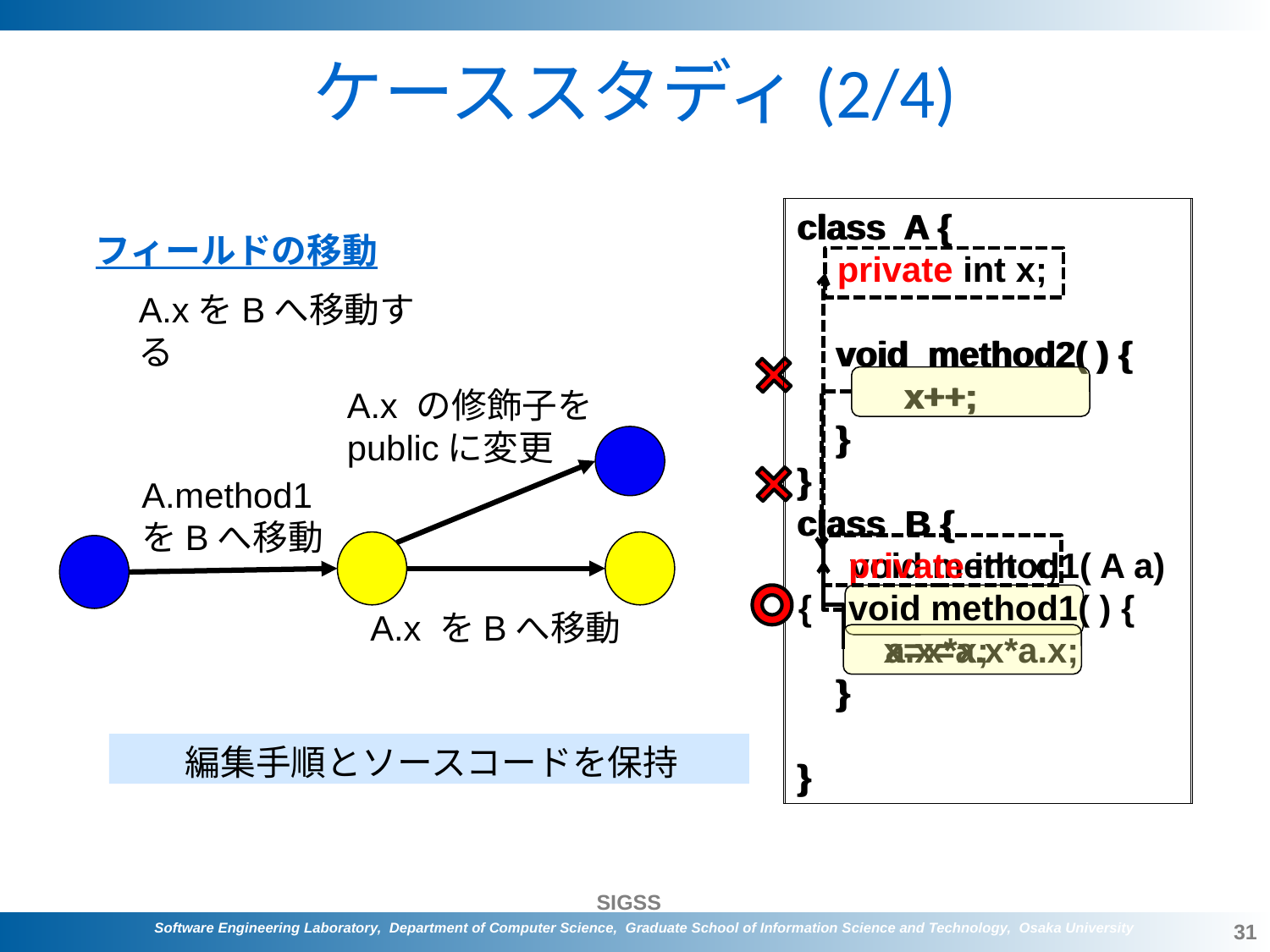

# ケーススタディ(2/4)
class  A {

    void  method2( ) {
           x++;
    }
}
class  B {
　 private int x;
　 void method1( ) {
　 　x=x*x;
    }

}

class  A {
    private int x;

    void  method2( ) {
           x++;
    }
}
class  B {
　 void method1( A a) {
　 　a.x=a.x*a.x;
    }

}

フィールドの移動
A.xをBへ移動する
A.x の修飾子を
publicに変更

A.method1をBへ移動

A.x をBへ移動
編集手順とソースコードを保持

31
Software Engineering Laboratory,  Department of Computer Science,  Graduate School of Information Science and Technology,  Osaka University